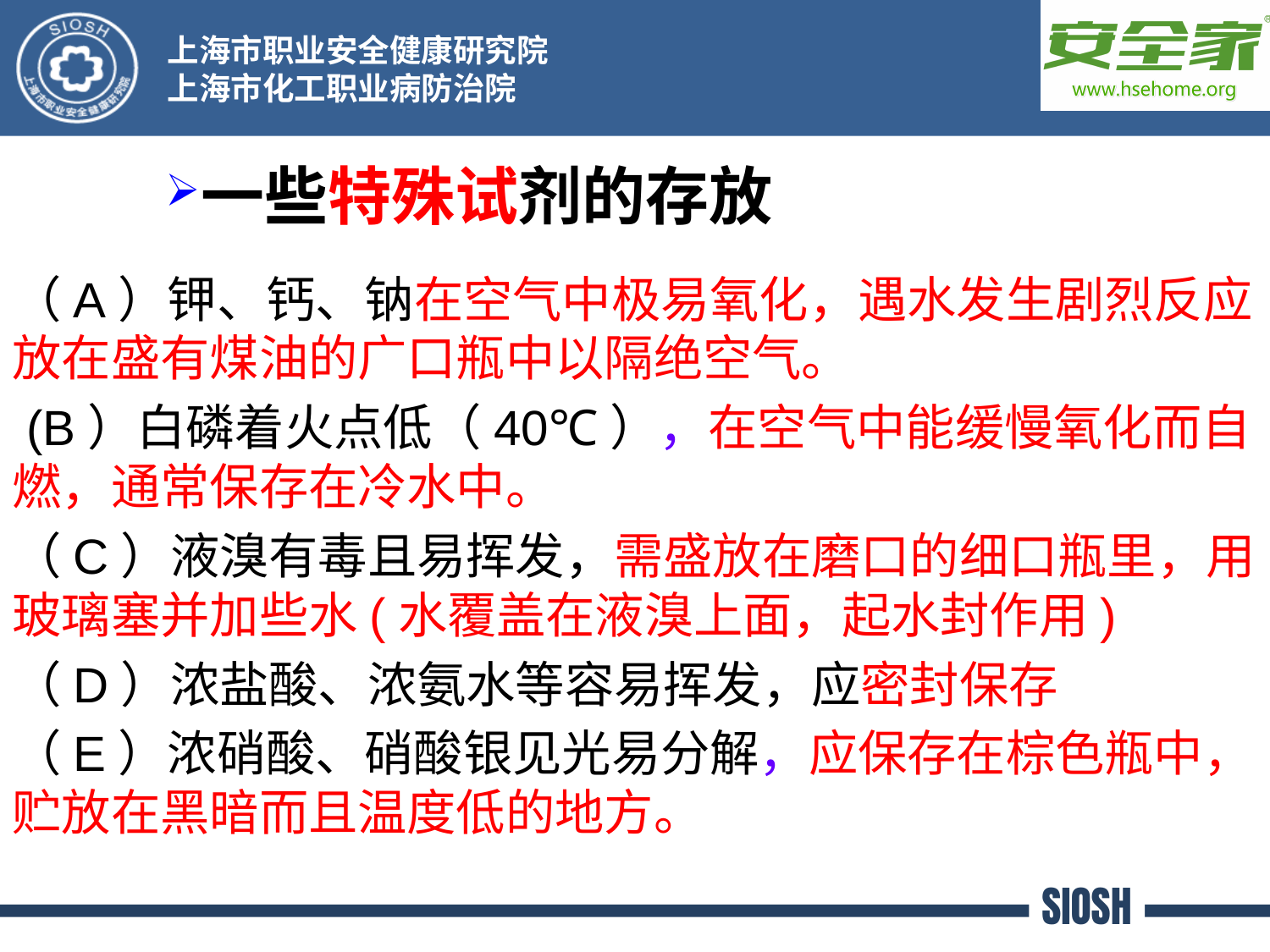

一些特殊试剂的存放
（A）钾、钙、钠在空气中极易氧化，遇水发生剧烈反应放在盛有煤油的广口瓶中以隔绝空气。
 (B）白磷着火点低（40℃），在空气中能缓慢氧化而自燃，通常保存在冷水中。
（C）液溴有毒且易挥发，需盛放在磨口的细口瓶里，用玻璃塞并加些水(水覆盖在液溴上面，起水封作用)
（D）浓盐酸、浓氨水等容易挥发，应密封保存
（E）浓硝酸、硝酸银见光易分解，应保存在棕色瓶中，贮放在黑暗而且温度低的地方。